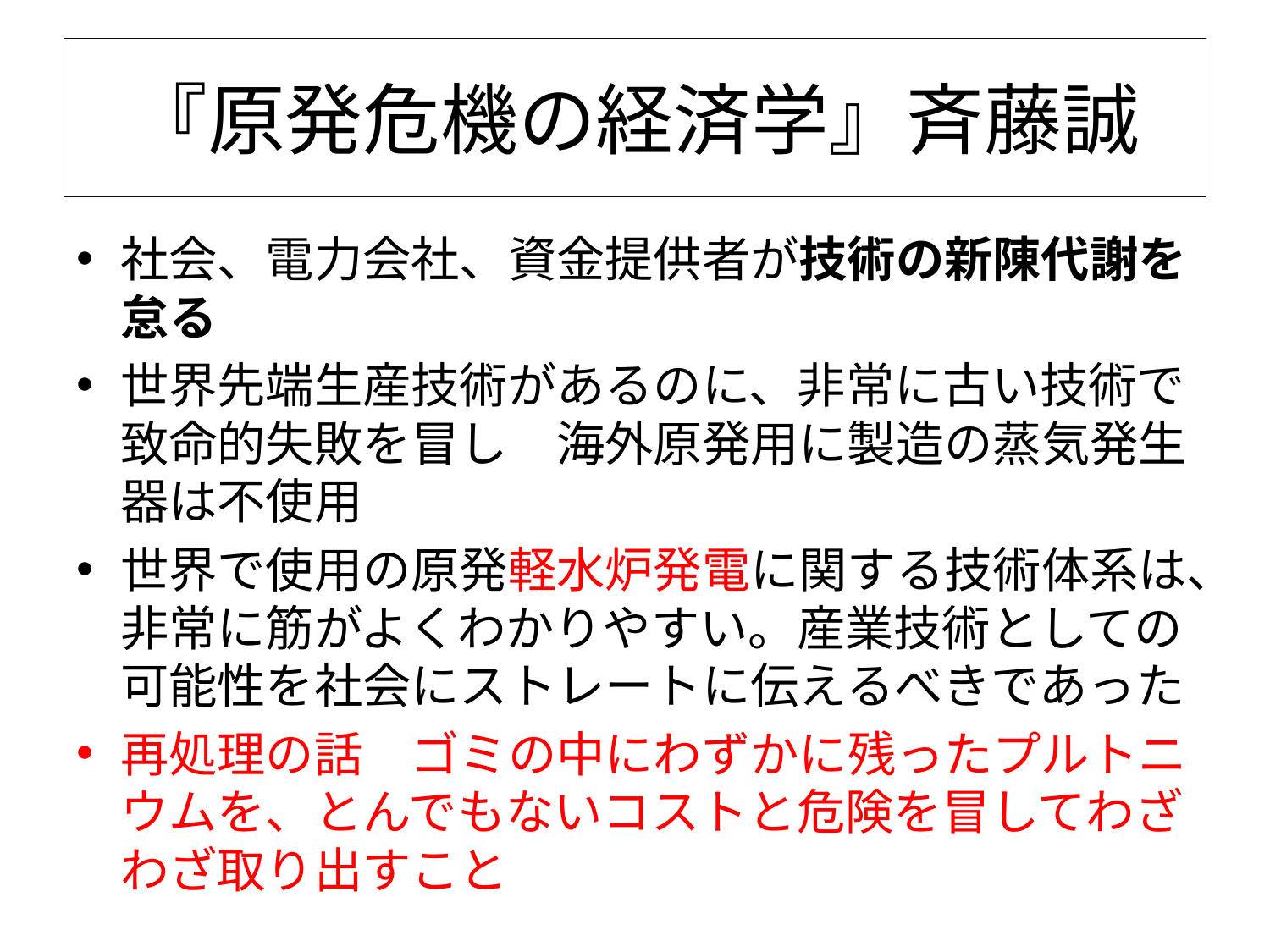

# 『原発危機の経済学』斉藤誠
社会、電力会社、資金提供者が技術の新陳代謝を怠る
世界先端生産技術があるのに、非常に古い技術で致命的失敗を冒し　海外原発用に製造の蒸気発生器は不使用
世界で使用の原発軽水炉発電に関する技術体系は、非常に筋がよくわかりやすい。産業技術としての可能性を社会にストレートに伝えるべきであった
再処理の話　ゴミの中にわずかに残ったプルトニウムを、とんでもないコストと危険を冒してわざわざ取り出すこと